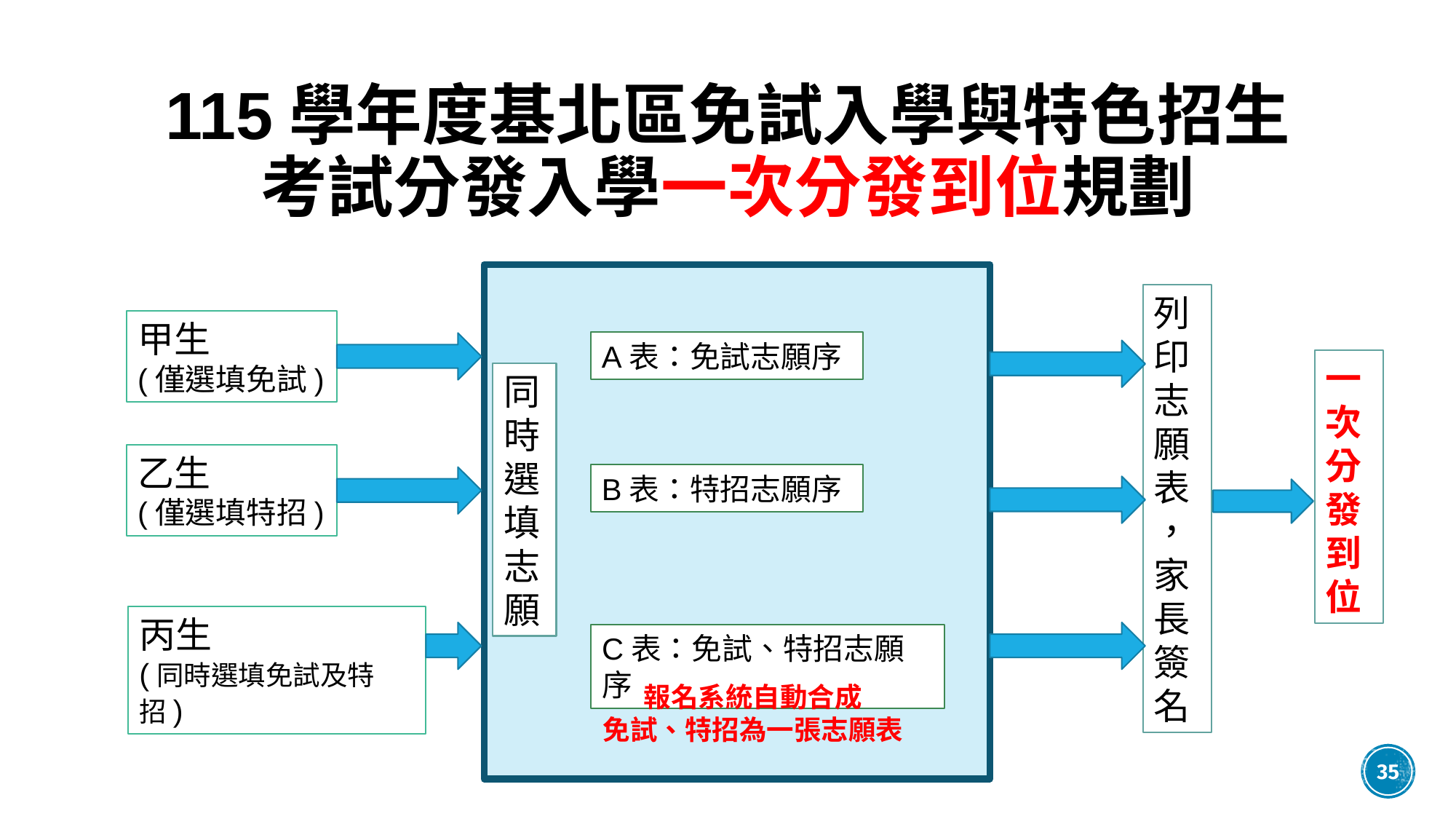

# 115學年度基北區免試入學與特色招生考試分發入學一次分發到位規劃

列印志願表
，家長簽名
甲生
(僅選填免試)
A表：免試志願序

一次分發到位
同時選填志願
乙生
(僅選填特招)
B表：特招志願序

丙生
(同時選填免試及特招)

C表：免試、特招志願序
報名系統自動合成
免試、特招為一張志願表
35